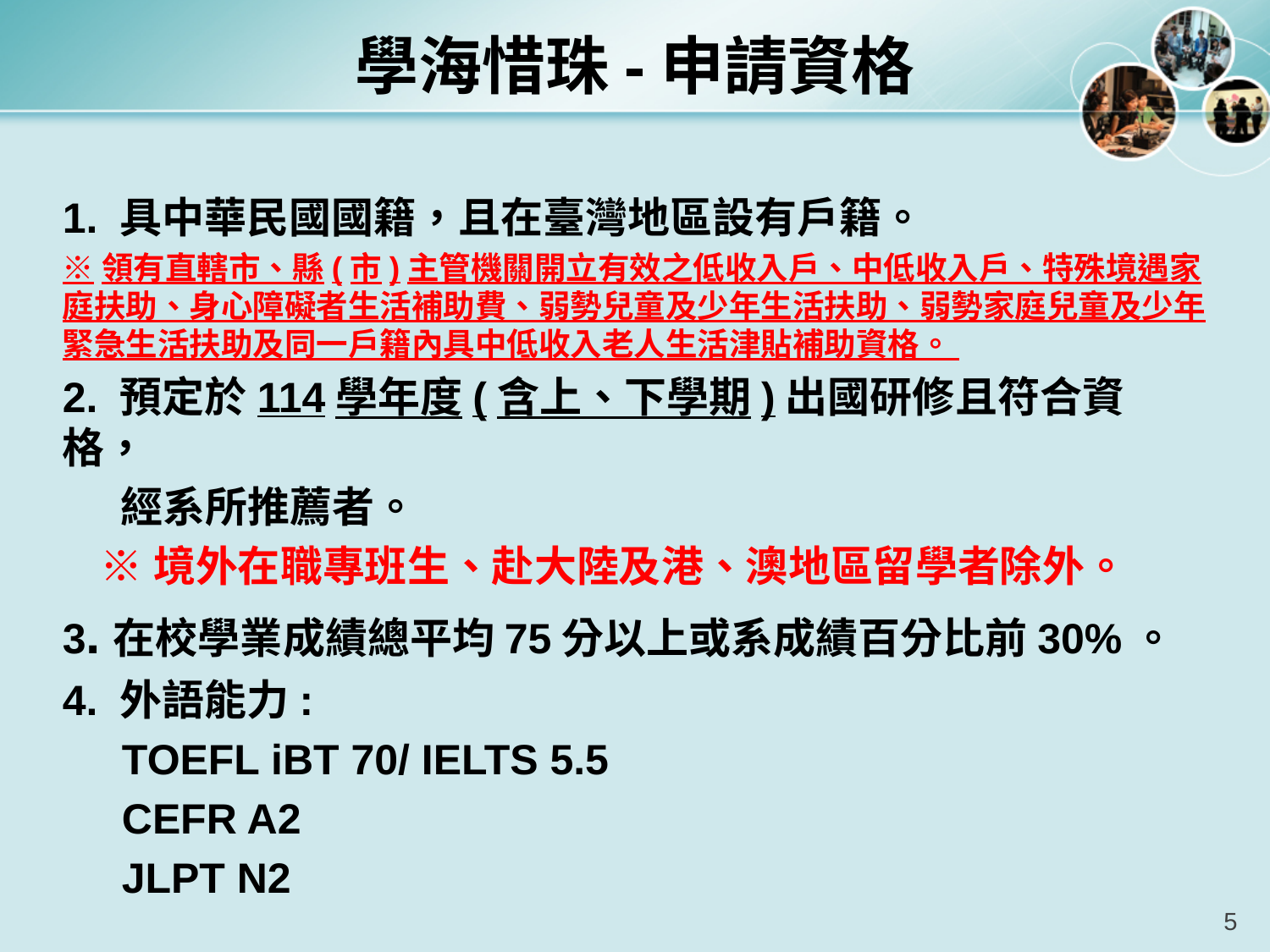

# 學海惜珠-申請資格
1. 具中華民國國籍，且在臺灣地區設有戶籍。
※領有直轄市、縣(市)主管機關開立有效之低收入戶、中低收入戶、特殊境遇家庭扶助、身心障礙者生活補助費、弱勢兒童及少年生活扶助、弱勢家庭兒童及少年緊急生活扶助及同一戶籍內具中低收入老人生活津貼補助資格。
2. 預定於114學年度(含上、下學期)出國研修且符合資格，
     經系所推薦者。
    ※境外在職專班生、赴大陸及港、澳地區留學者除外。
3.在校學業成績總平均75分以上或系成績百分比前30%。
4. 外語能力:
     TOEFL iBT 70/ IELTS 5.5
     CEFR A2
     JLPT N2

5